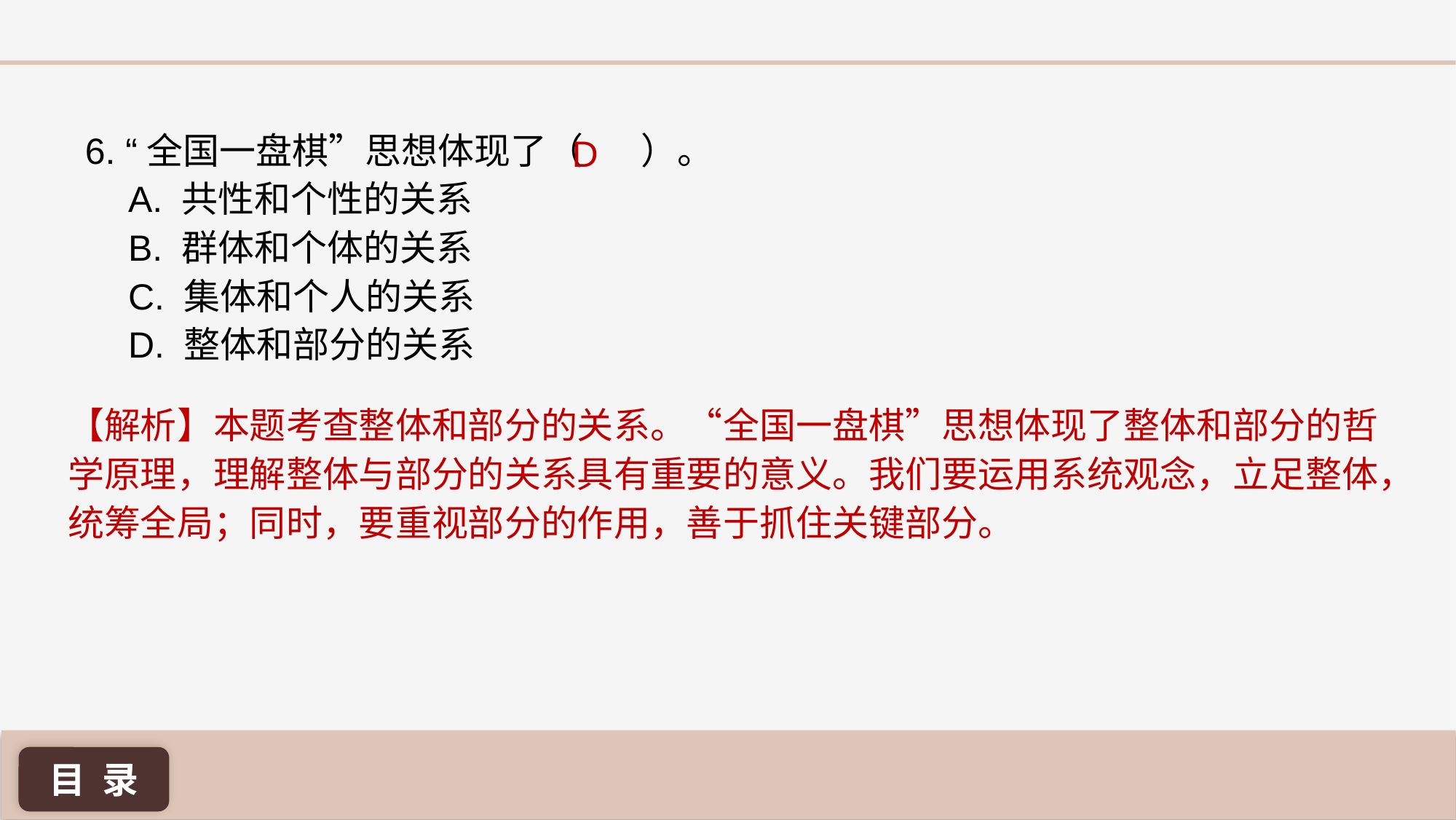

D
6. “全国一盘棋”思想体现了（       ）。
A. 共性和个性的关系
B. 群体和个体的关系
C. 集体和个人的关系
D. 整体和部分的关系
【解析】本题考查整体和部分的关系。“全国一盘棋”思想体现了整体和部分的哲学原理，理解整体与部分的关系具有重要的意义。我们要运用系统观念，立足整体，统筹全局；同时，要重视部分的作用，善于抓住关键部分。